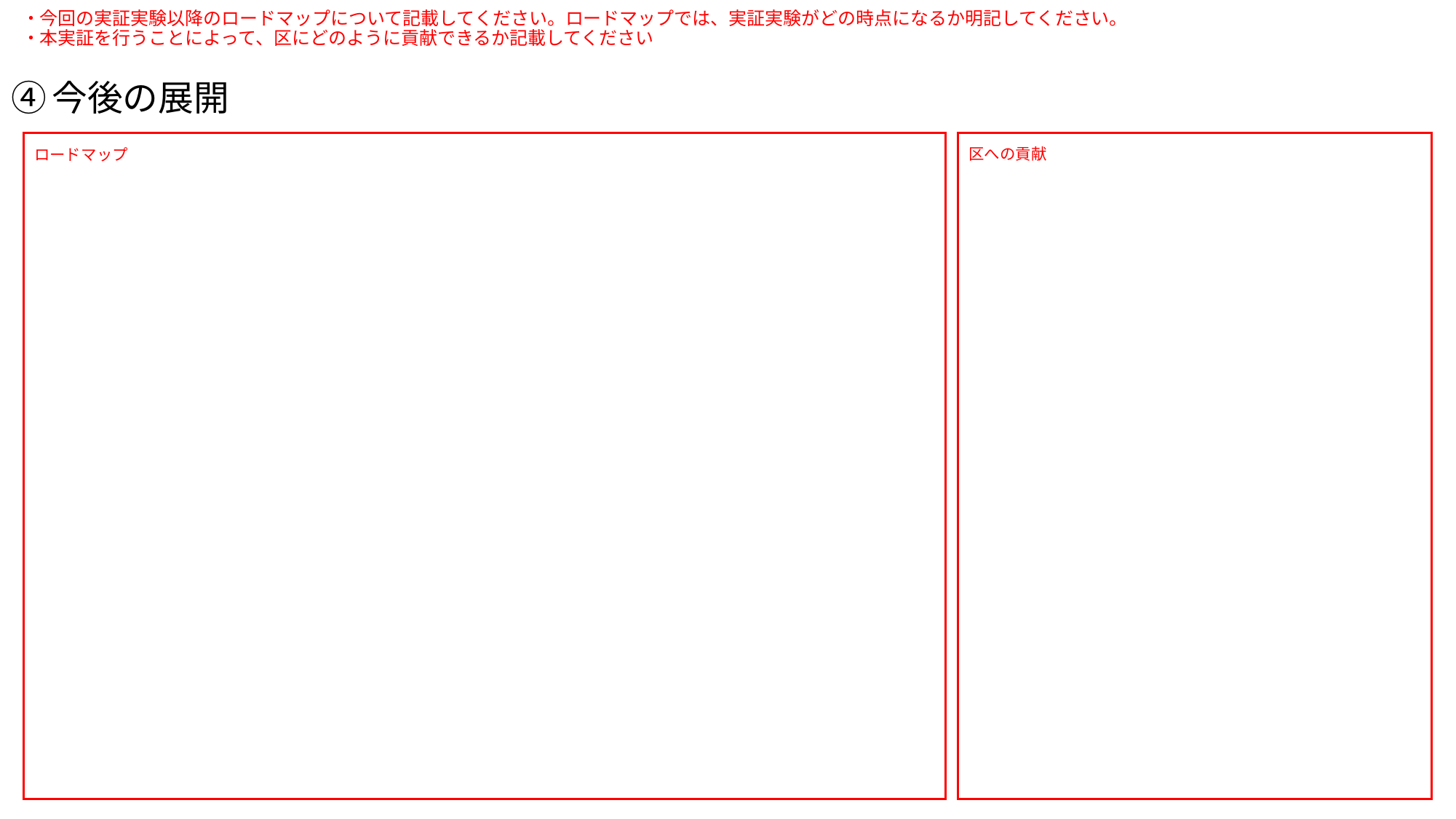

・今回の実証実験以降のロードマップについて記載してください。ロードマップでは、実証実験がどの時点になるか明記してください。
・本実証を行うことによって、区にどのように貢献できるか記載してください

④今後の展開
区への貢献
ロードマップ